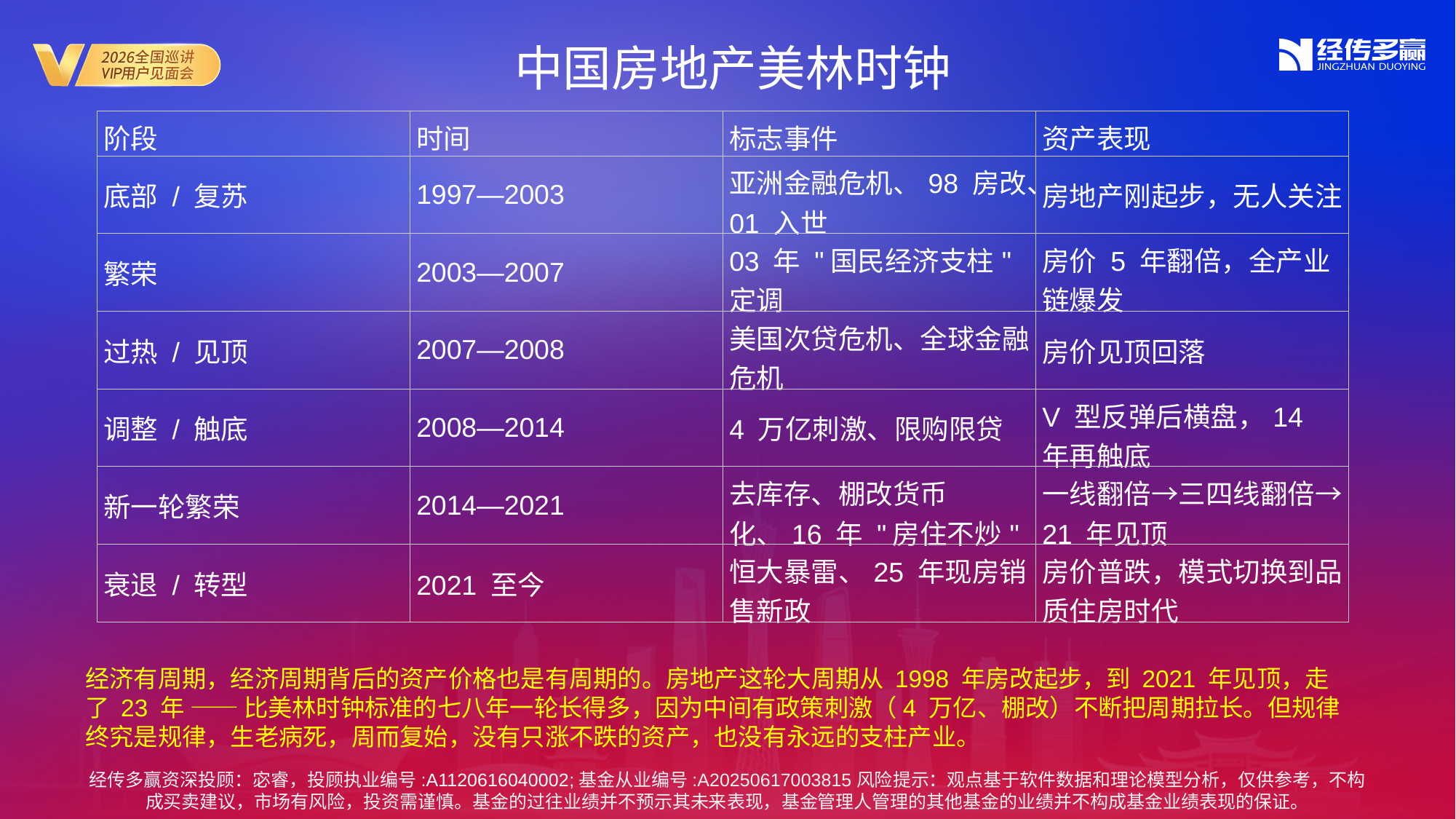

中国房地产美林时钟
| 阶段 | 时间 | 标志事件 | 资产表现 |
| --- | --- | --- | --- |
| 底部 / 复苏 | 1997—2003 | 亚洲金融危机、98 房改、01 入世 | 房地产刚起步，无人关注 |
| 繁荣 | 2003—2007 | 03 年 "国民经济支柱" 定调 | 房价 5 年翻倍，全产业链爆发 |
| 过热 / 见顶 | 2007—2008 | 美国次贷危机、全球金融危机 | 房价见顶回落 |
| 调整 / 触底 | 2008—2014 | 4 万亿刺激、限购限贷 | V 型反弹后横盘，14 年再触底 |
| 新一轮繁荣 | 2014—2021 | 去库存、棚改货币化、16 年 "房住不炒" | 一线翻倍→三四线翻倍→21 年见顶 |
| 衰退 / 转型 | 2021 至今 | 恒大暴雷、25 年现房销售新政 | 房价普跌，模式切换到品质住房时代 |
经济有周期，经济周期背后的资产价格也是有周期的。房地产这轮大周期从 1998 年房改起步，到 2021 年见顶，走了 23 年 —— 比美林时钟标准的七八年一轮长得多，因为中间有政策刺激（4 万亿、棚改）不断把周期拉长。但规律终究是规律，生老病死，周而复始，没有只涨不跌的资产，也没有永远的支柱产业。
经传多赢资深投顾：宓睿，投顾执业编号:A1120616040002;基金从业编号:A20250617003815风险提示：观点基于软件数据和理论模型分析，仅供参考，不构成买卖建议，市场有风险，投资需谨慎。基金的过往业绩并不预示其未来表现，基金管理人管理的其他基金的业绩并不构成基金业绩表现的保证。